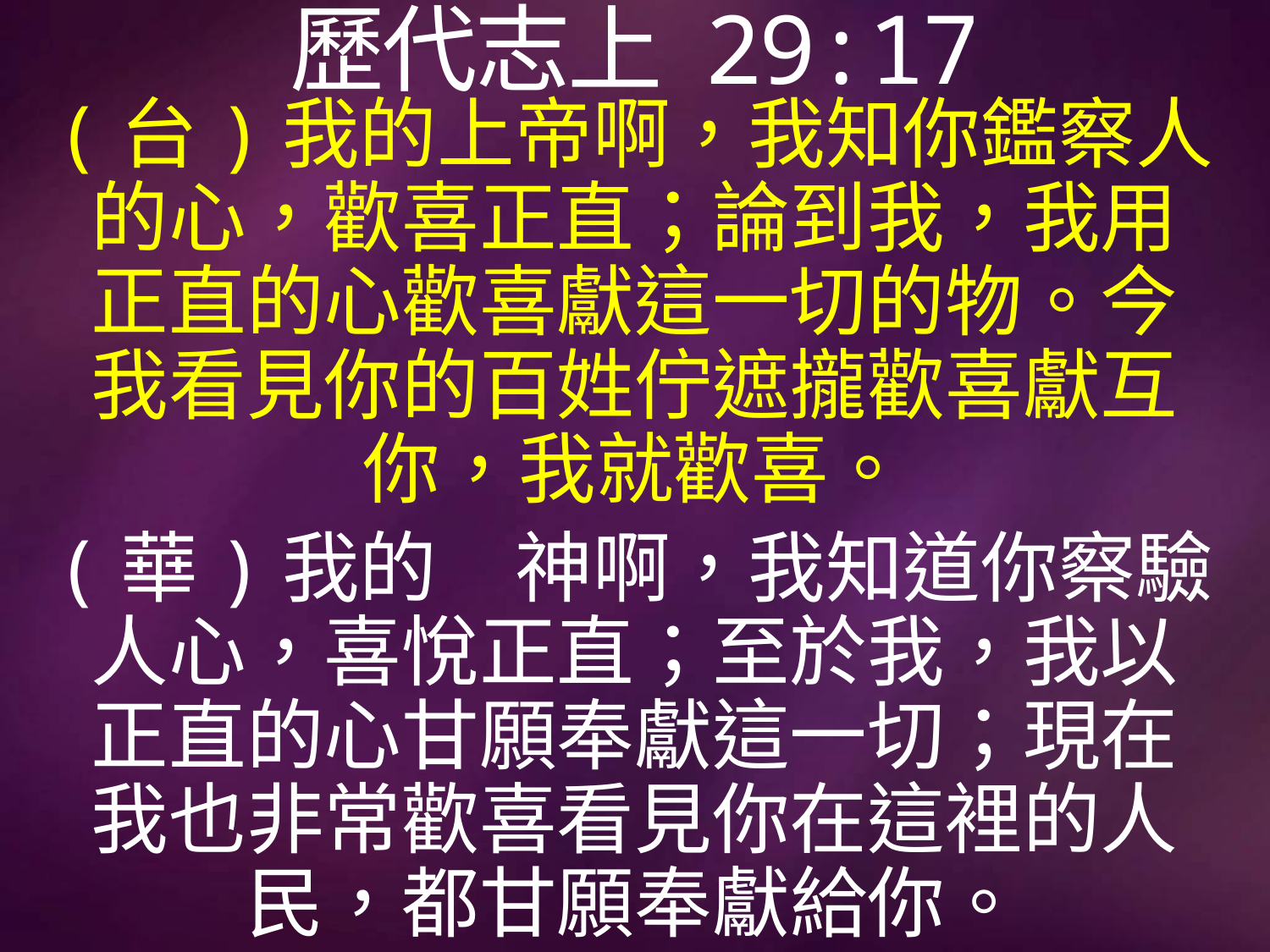

# 歷代志上 29:17
(台)我的上帝啊，我知你鑑察人的心，歡喜正直；論到我，我用正直的心歡喜獻這一切的物。今我看見你的百姓佇遮攏歡喜獻互你，我就歡喜。
(華)我的　神啊，我知道你察驗人心，喜悅正直；至於我，我以正直的心甘願奉獻這一切；現在我也非常歡喜看見你在這裡的人民，都甘願奉獻給你。